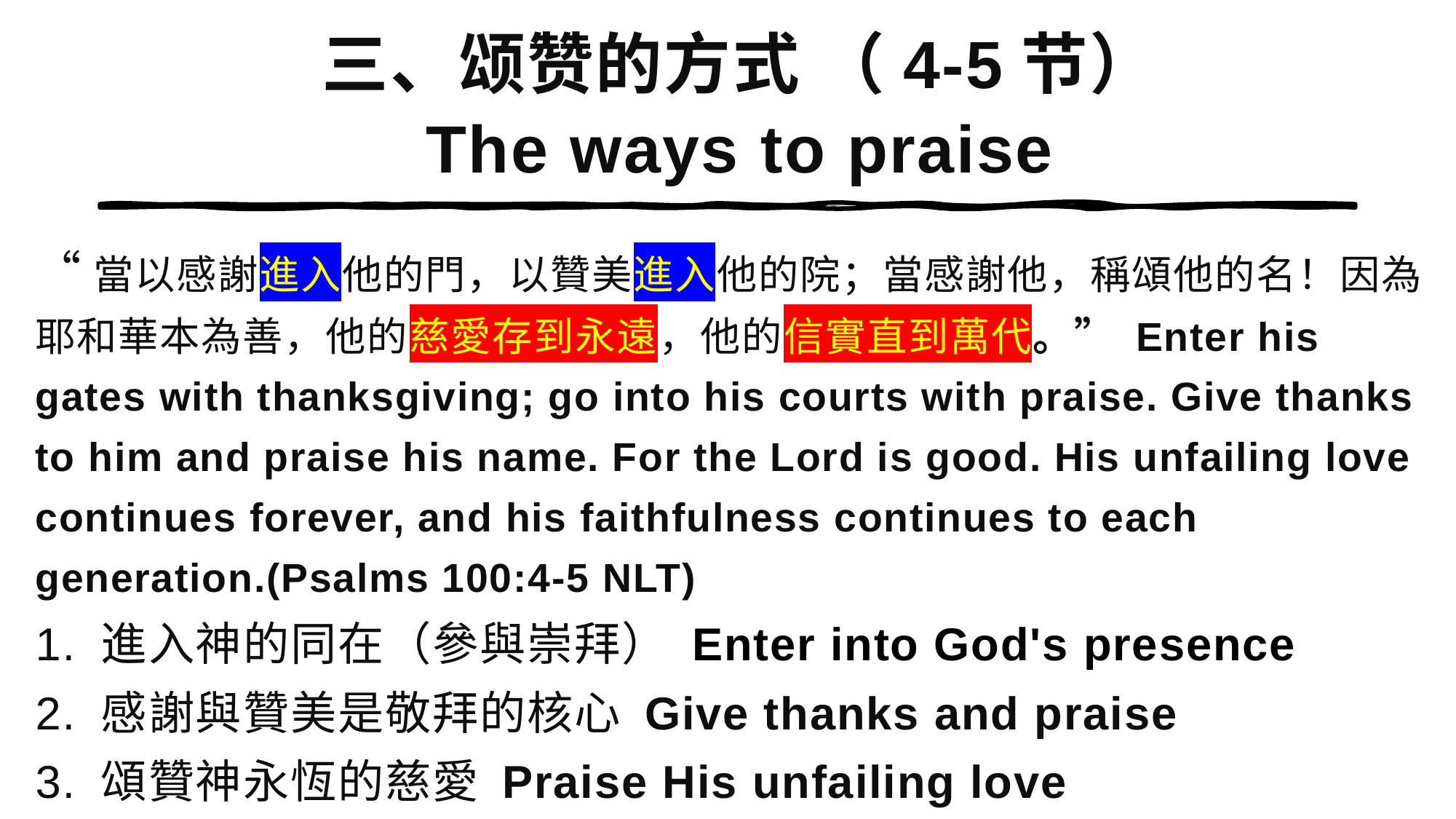

# 三、颂赞的方式 （4-5节） The ways to praise
“當以感謝進入他的門，以贊美進入他的院；當感謝他，稱頌他的名！因為耶和華本為善，他的慈愛存到永遠，他的信實直到萬代。” Enter his gates with thanksgiving; go into his courts with praise. Give thanks to him and praise his name. For the Lord is good. His unfailing love continues forever, and his faithfulness continues to each generation.(Psalms 100:4-5 NLT)
1. 進入神的同在（參與崇拜） Enter into God's presence
2. 感謝與贊美是敬拜的核心 Give thanks and praise
3. 頌贊神永恆的慈愛 Praise His unfailing love